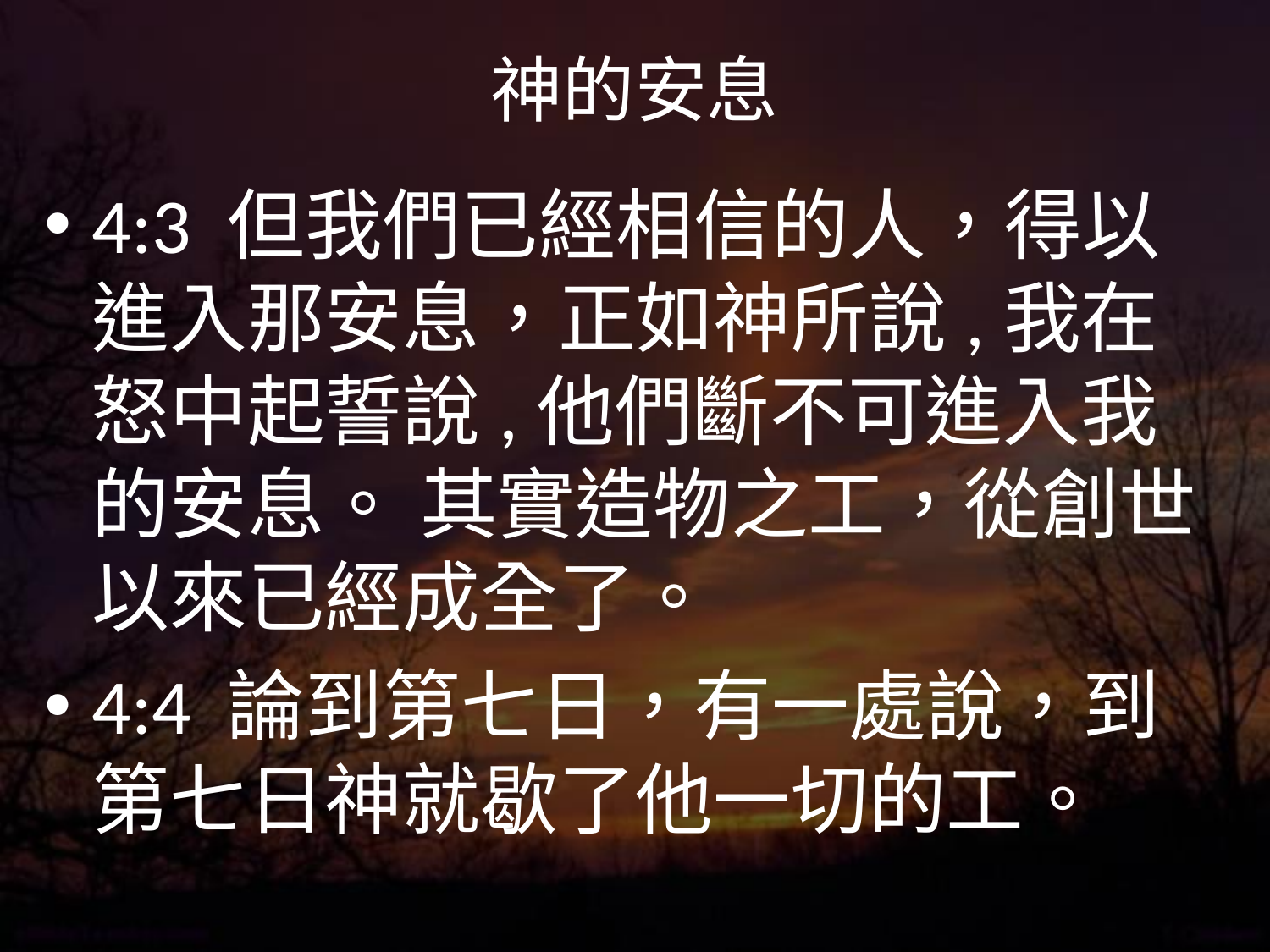

# 神的安息
4:3 但我們已經相信的人，得以進入那安息，正如神所說,我在怒中起誓說,他們斷不可進入我的安息。 其實造物之工，從創世以來已經成全了。
4:4 論到第七日，有一處說，到第七日神就歇了他一切的工。